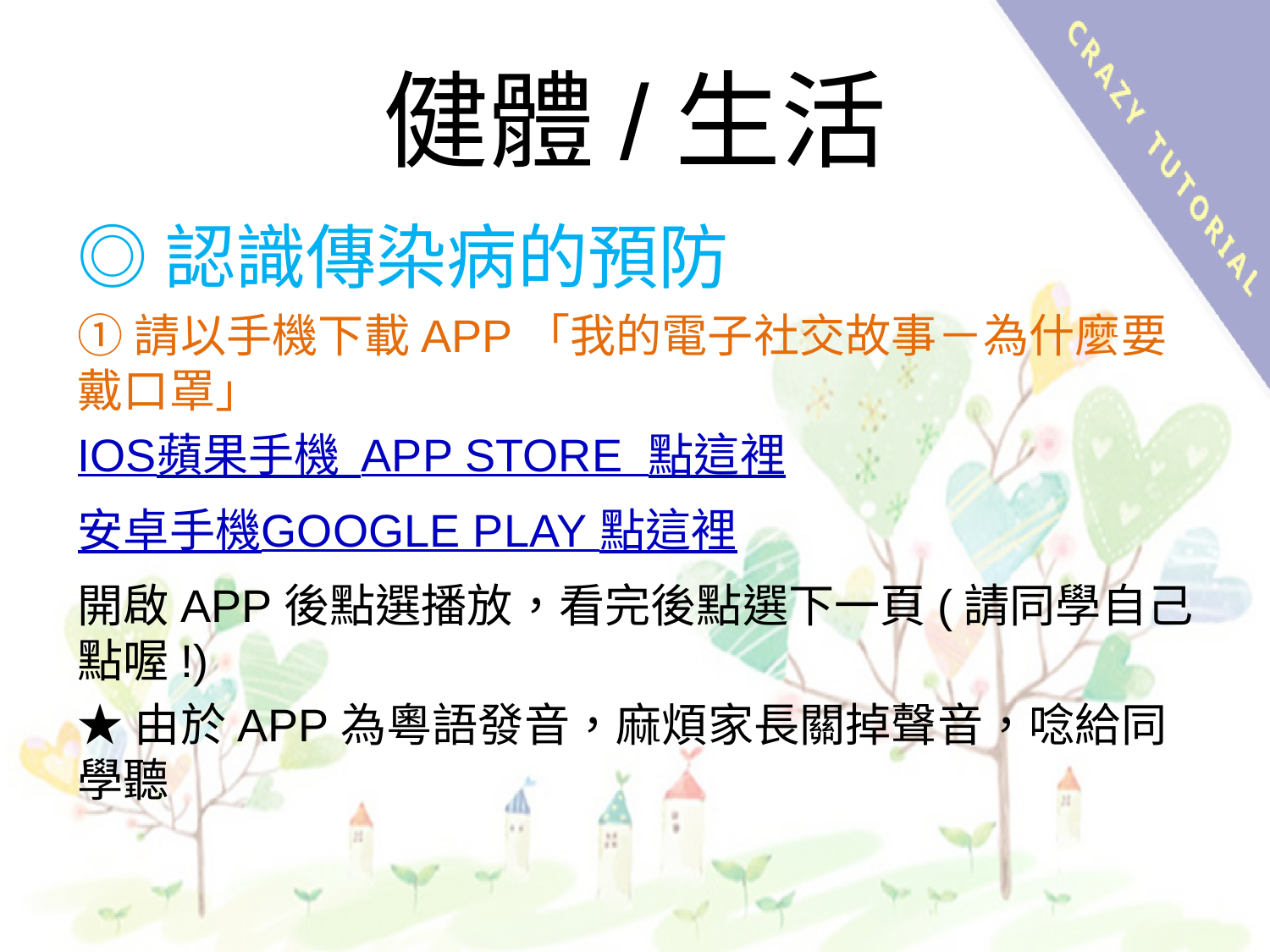

# 健體/生活
◎認識傳染病的預防
①請以手機下載APP「我的電子社交故事－為什麼要戴口罩」
IOS蘋果手機  APP STORE  點這裡
安卓手機GOOGLE PLAY 點這裡
開啟APP後點選播放，看完後點選下一頁(請同學自己點喔!)
★由於APP為粵語發音，麻煩家長關掉聲音，唸給同學聽